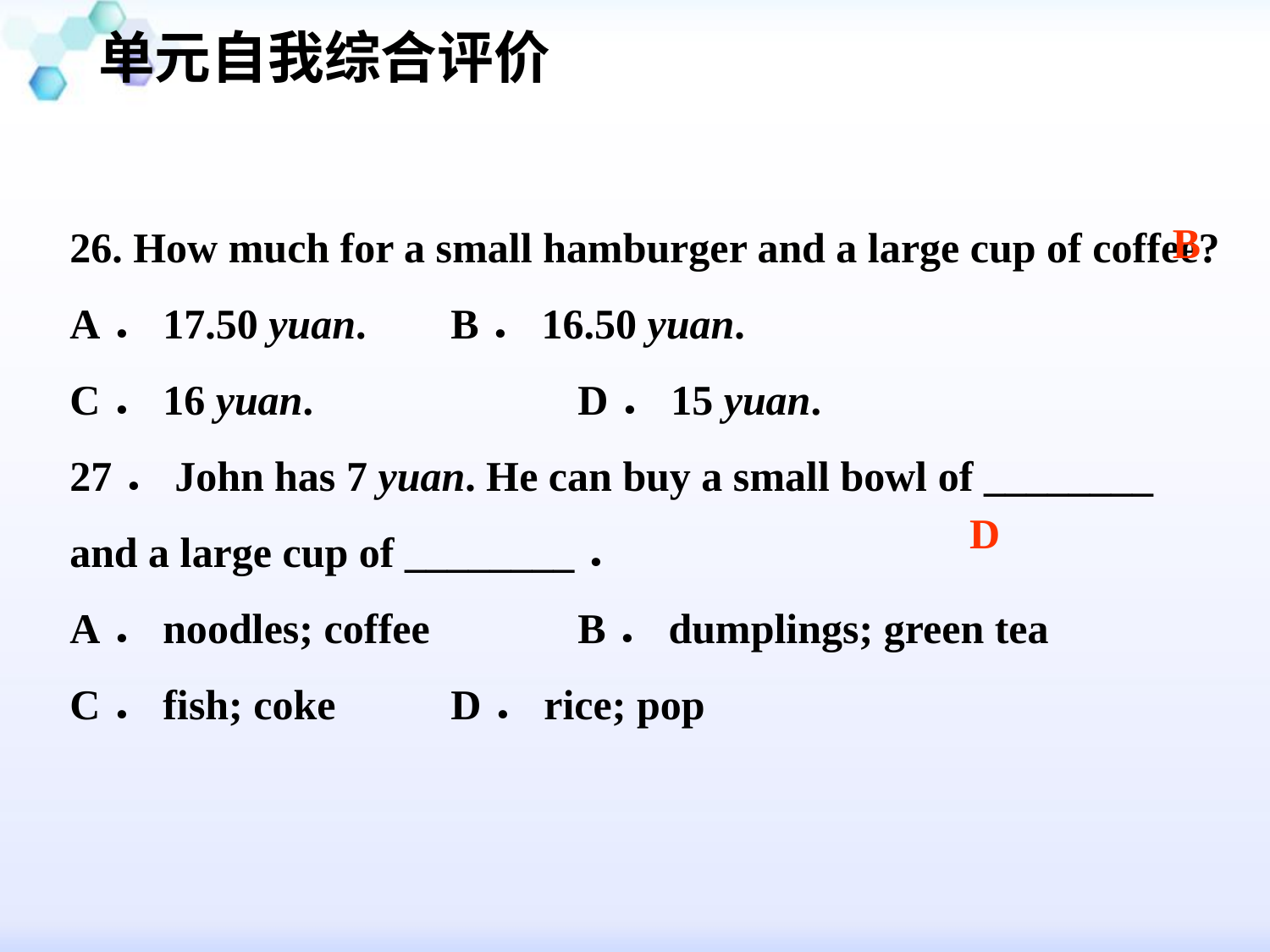

单元自我综合评价
#
26. How much for a small hamburger and a large cup of coffee?
A．17.50 yuan.  	B．16.50 yuan.
C．16 yuan.  		D．15 yuan.
27．John has 7 yuan. He can buy a small bowl of ________ and a large cup of ________．
A．noodles; coffee  	B．dumplings; green tea
C．fish; coke  	D．rice; pop
B
D